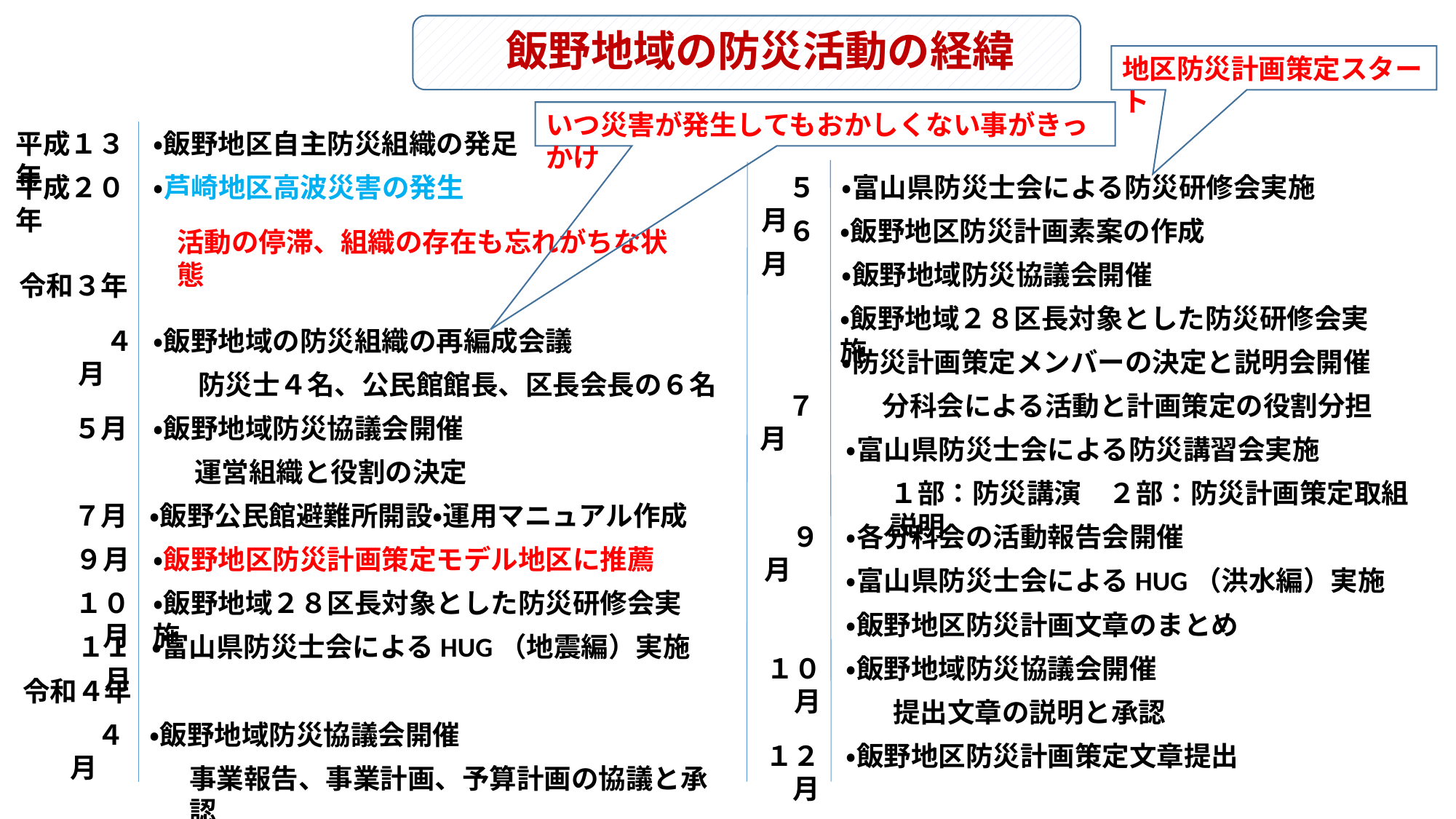

飯野地域の防災活動の経緯
地区防災計画策定スタート

いつ災害が発生してもおかしくない事がきっかけ
平成１３年
・飯野地区自主防災組織の発足
平成２０年
・芦崎地区高波災害の発生
　　５月
・富山県防災士会による防災研修会実施
　　６月
・飯野地区防災計画素案の作成
活動の停滞、組織の存在も忘れがちな状態
・飯野地域防災協議会開催
令和３年
・飯野地域２８区長対象とした防災研修会実施
　　４月
・飯野地域の防災組織の再編成会議
・防災計画策定メンバーの決定と説明会開催
防災士４名、公民館館長、区長会長の６名
　　７月
分科会による活動と計画策定の役割分担
５月
・飯野地域防災協議会開催
・富山県防災士会による防災講習会実施
運営組織と役割の決定
１部：防災講演　２部：防災計画策定取組説明
７月
・飯野公民館避難所開設・運用マニュアル作成
　　９月
・各分科会の活動報告会開催
９月
・飯野地区防災計画策定モデル地区に推薦
・富山県防災士会によるHUG（洪水編）実施
１０月
・飯野地域２８区長対象とした防災研修会実施
・飯野地区防災計画文章のまとめ
１１月
・富山県防災士会によるHUG（地震編）実施
１０月
・飯野地域防災協議会開催
令和４年
提出文章の説明と承認
　　４月
・飯野地域防災協議会開催
１２月
・飯野地区防災計画策定文章提出
事業報告、事業計画、予算計画の協議と承認
4